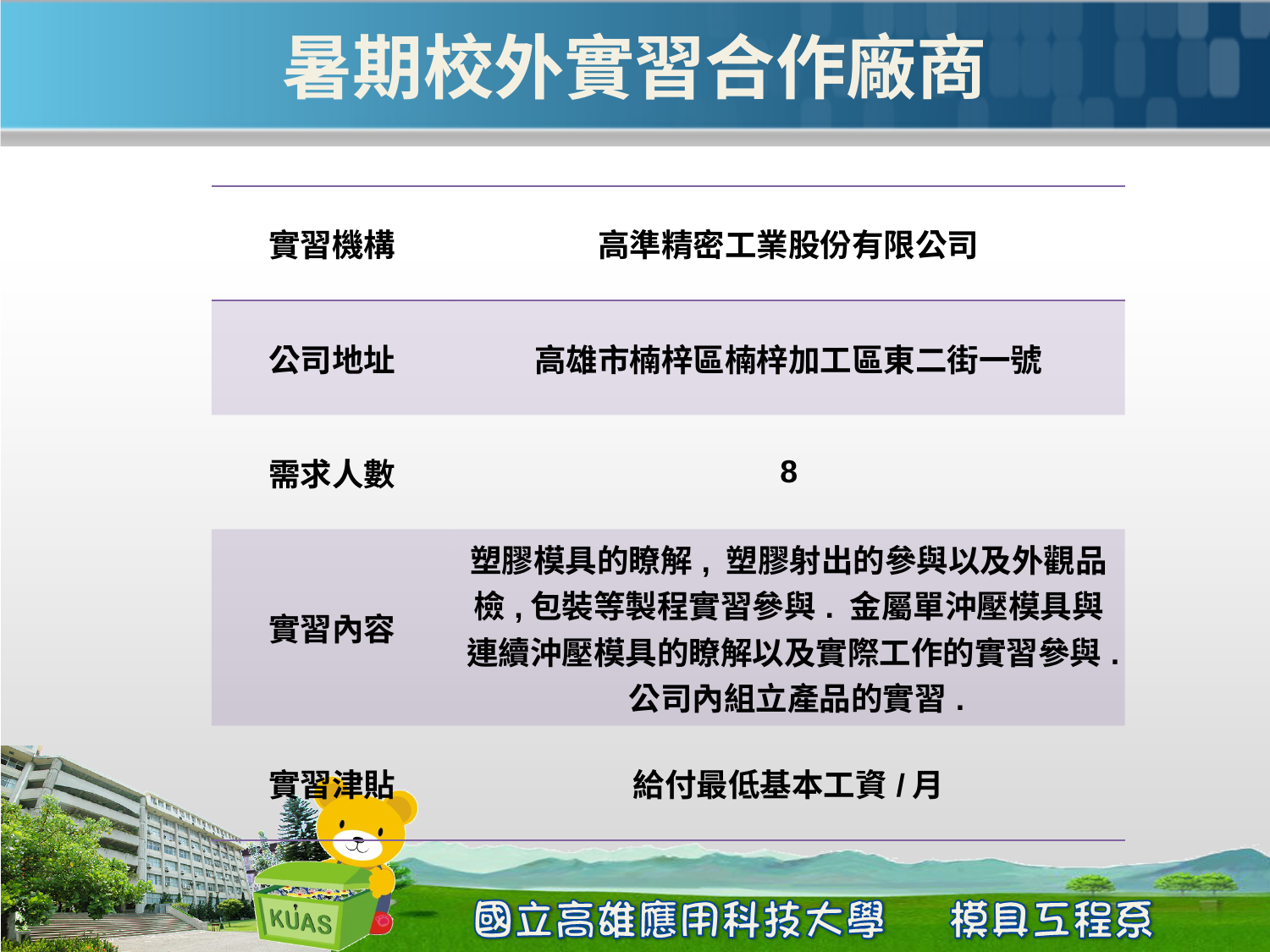

# 暑期校外實習合作廠商
| 實習機構 | 高準精密工業股份有限公司 |
| --- | --- |
| 公司地址 | 高雄市楠梓區楠梓加工區東二街一號 |
| 需求人數 | 8 |
| 實習內容 | 塑膠模具的瞭解, 塑膠射出的參與以及外觀品檢,包裝等製程實習參與. 金屬單沖壓模具與連續沖壓模具的瞭解以及實際工作的實習參與. 公司內組立產品的實習. |
| 實習津貼 | 給付最低基本工資/月 |